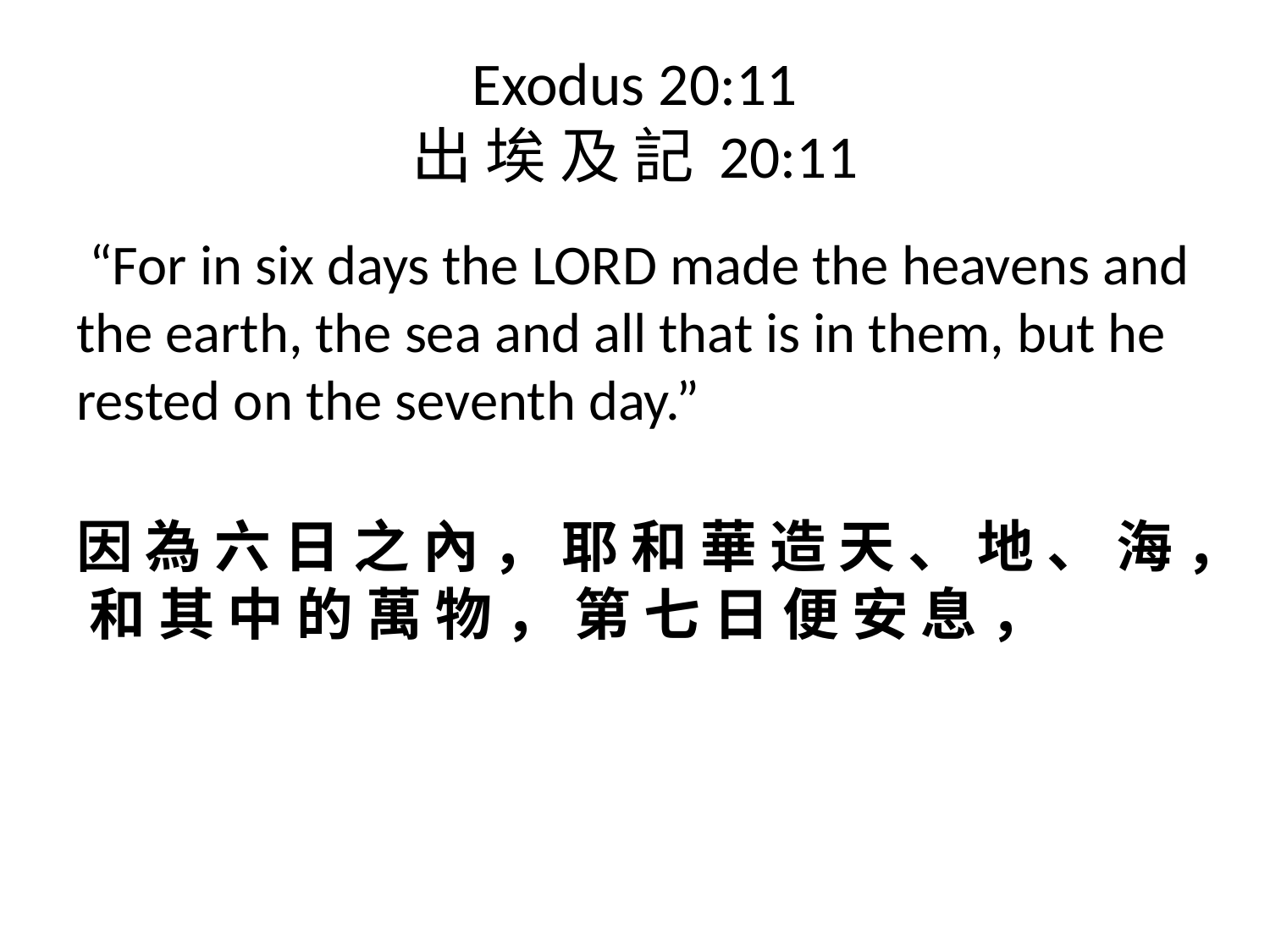

# Exodus 20:11 出 埃 及 記 20:11
 “For in six days the LORD made the heavens and the earth, the sea and all that is in them, but he rested on the seventh day.”
因 為 六 日 之 內 ， 耶 和 華 造 天 、 地 、 海 ， 和 其 中 的 萬 物 ， 第 七 日 便 安 息 ，